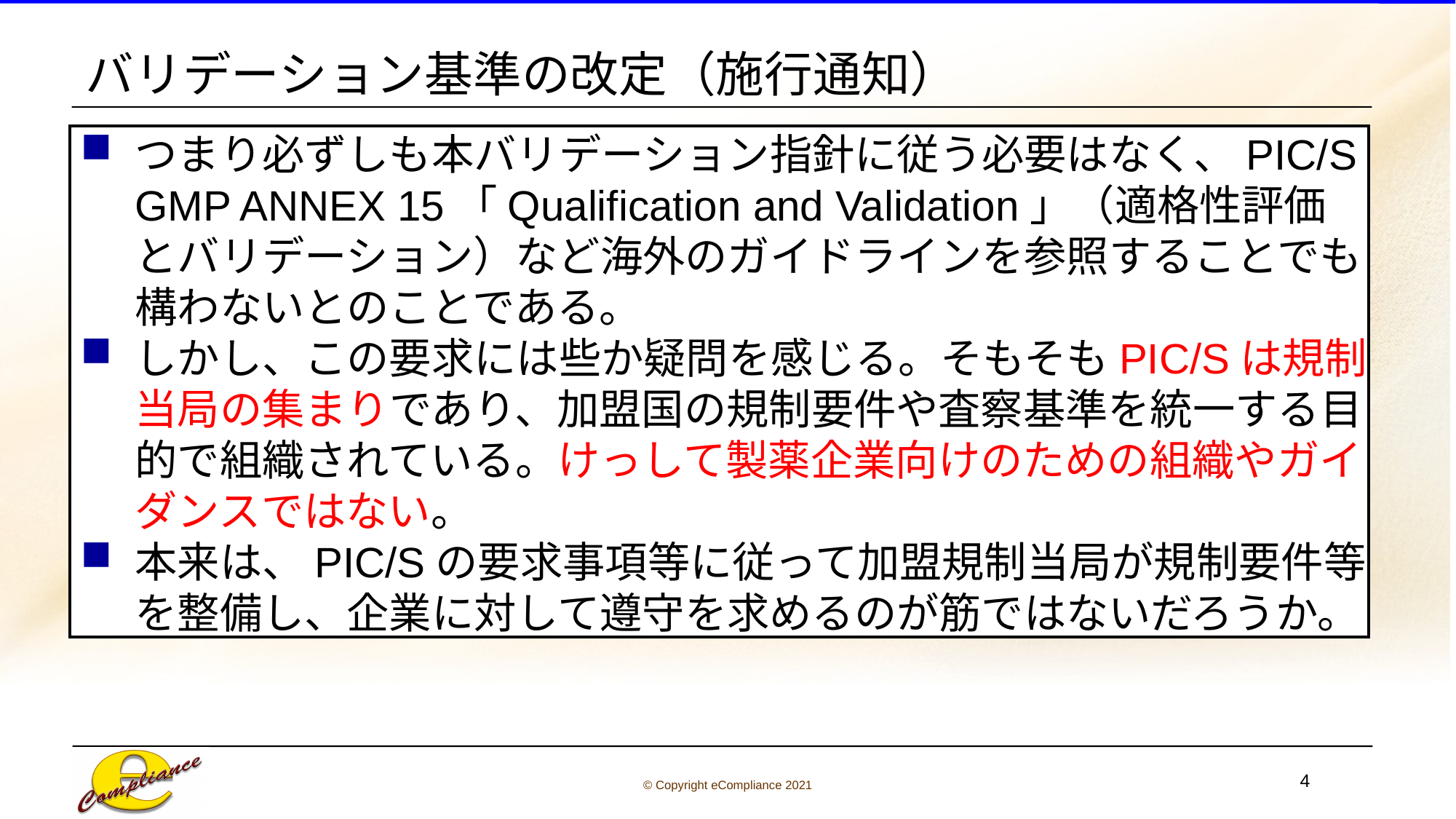

# バリデーション基準の改定（施行通知）
つまり必ずしも本バリデーション指針に従う必要はなく、PIC/S GMP ANNEX 15「Qualification and Validation」（適格性評価とバリデーション）など海外のガイドラインを参照することでも構わないとのことである。
しかし、この要求には些か疑問を感じる。そもそもPIC/Sは規制当局の集まりであり、加盟国の規制要件や査察基準を統一する目的で組織されている。けっして製薬企業向けのための組織やガイダンスではない。
本来は、PIC/Sの要求事項等に従って加盟規制当局が規制要件等を整備し、企業に対して遵守を求めるのが筋ではないだろうか。